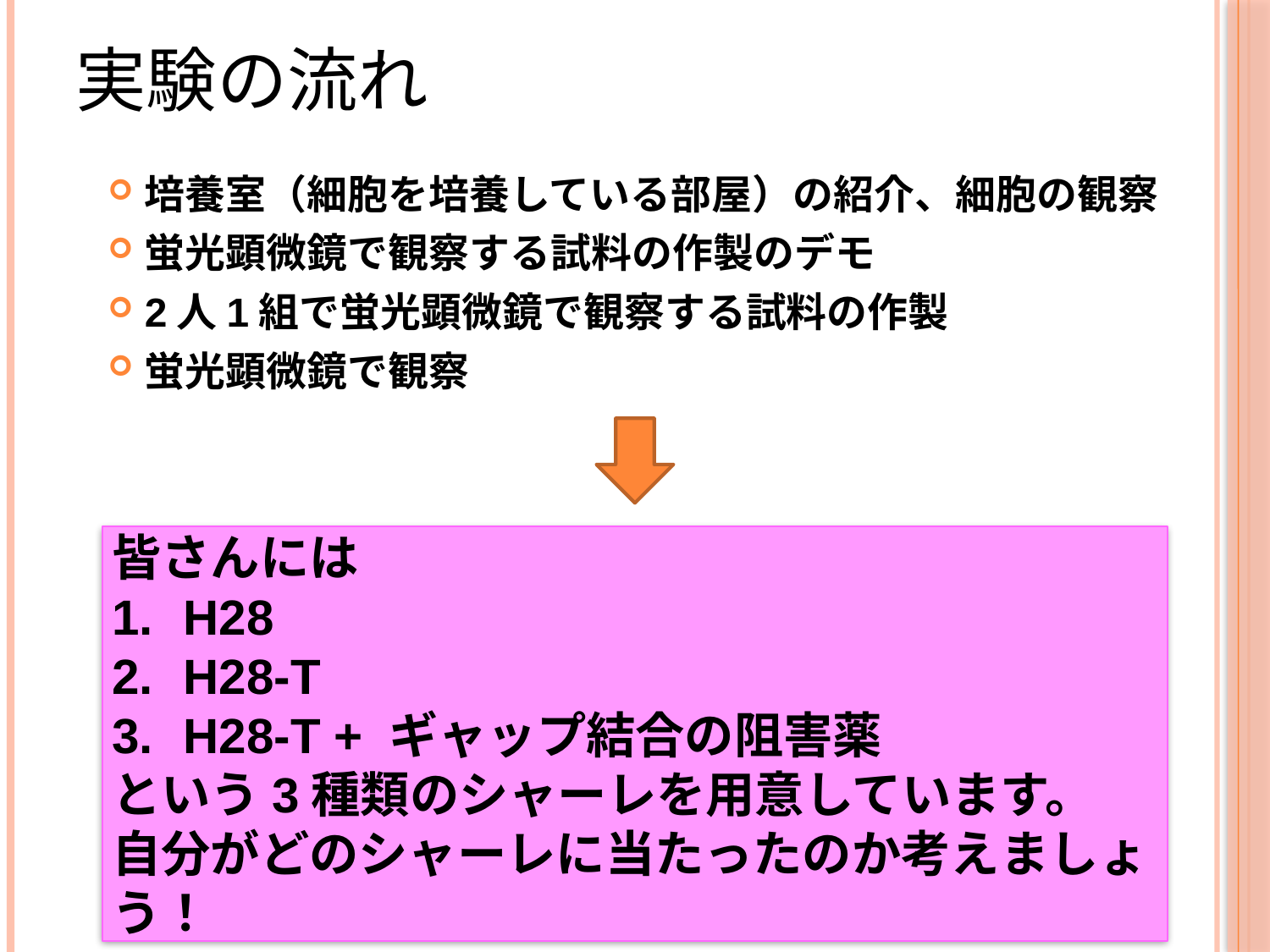

# 実験の流れ
培養室（細胞を培養している部屋）の紹介、細胞の観察
蛍光顕微鏡で観察する試料の作製のデモ
2人1組で蛍光顕微鏡で観察する試料の作製
蛍光顕微鏡で観察

皆さんには
H28
H28-T
H28-T + ギャップ結合の阻害薬
という3種類のシャーレを用意しています。
自分がどのシャーレに当たったのか考えましょう！